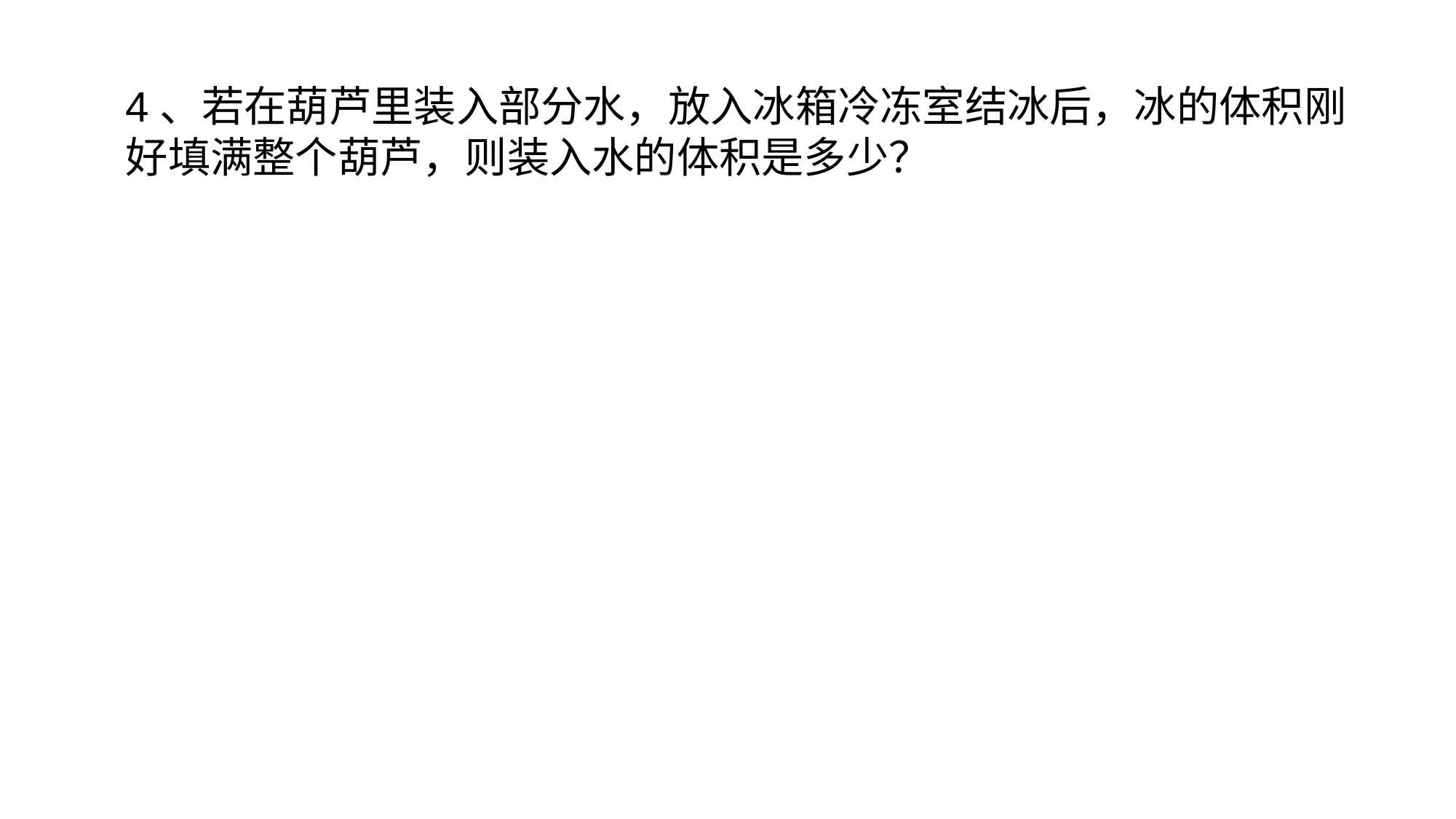

4、若在葫芦里装入部分水，放入冰箱冷冻室结冰后，冰的体积刚好填满整个葫芦，则装入水的体积是多少？